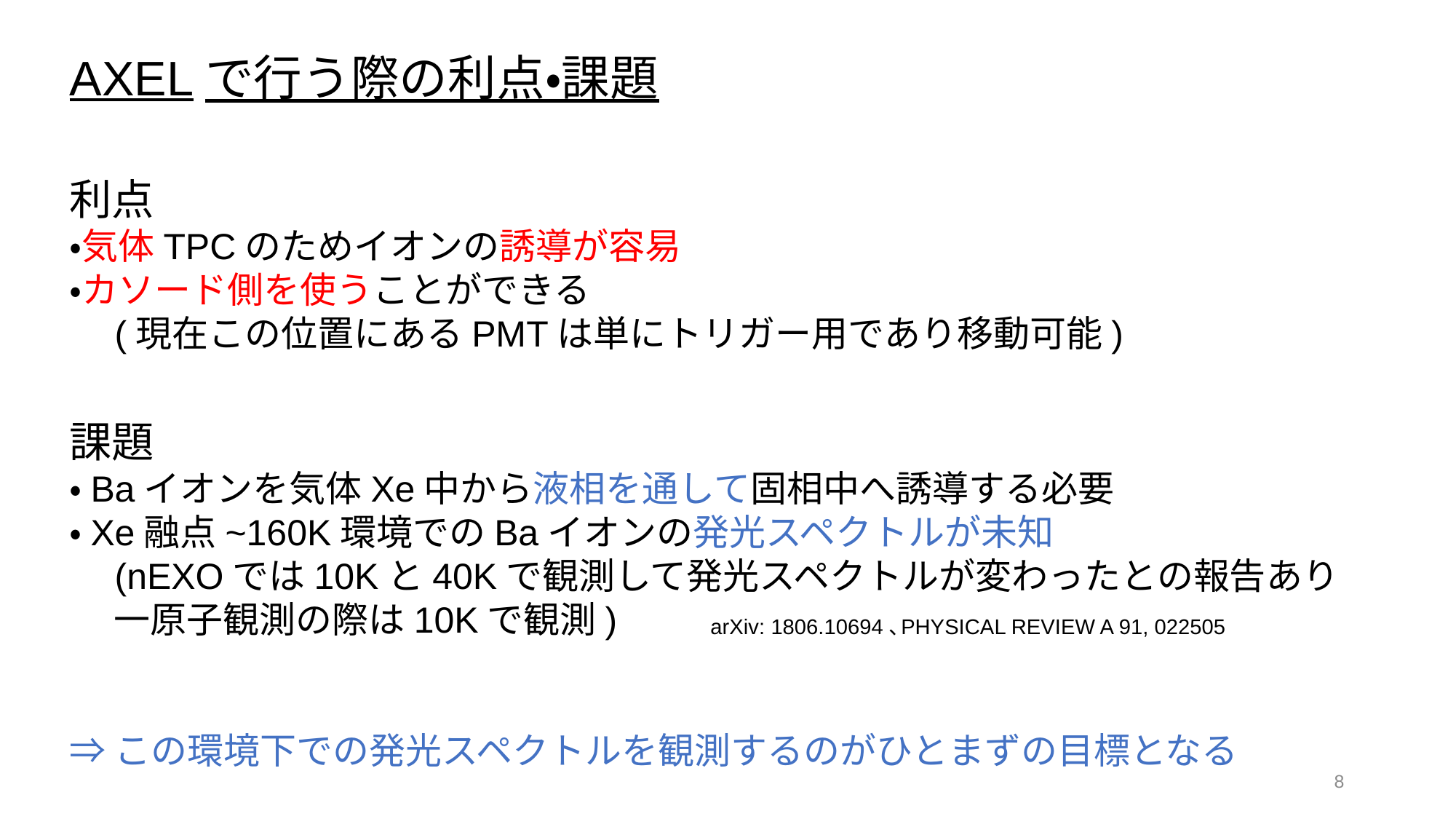

AXELで行う際の利点・課題
利点
・気体TPCのためイオンの誘導が容易
・カソード側を使うことができる
　(現在この位置にあるPMTは単にトリガー用であり移動可能)
課題
・Baイオンを気体Xe中から液相を通して固相中へ誘導する必要
・Xe融点~160K環境でのBaイオンの発光スペクトルが未知
　(nEXOでは10Kと40Kで観測して発光スペクトルが変わったとの報告あり
　 一原子観測の際は10Kで観測)

⇒この環境下での発光スペクトルを観測するのがひとまずの目標となる
arXiv: 1806.10694、
PHYSICAL REVIEW A 91, 022505
8